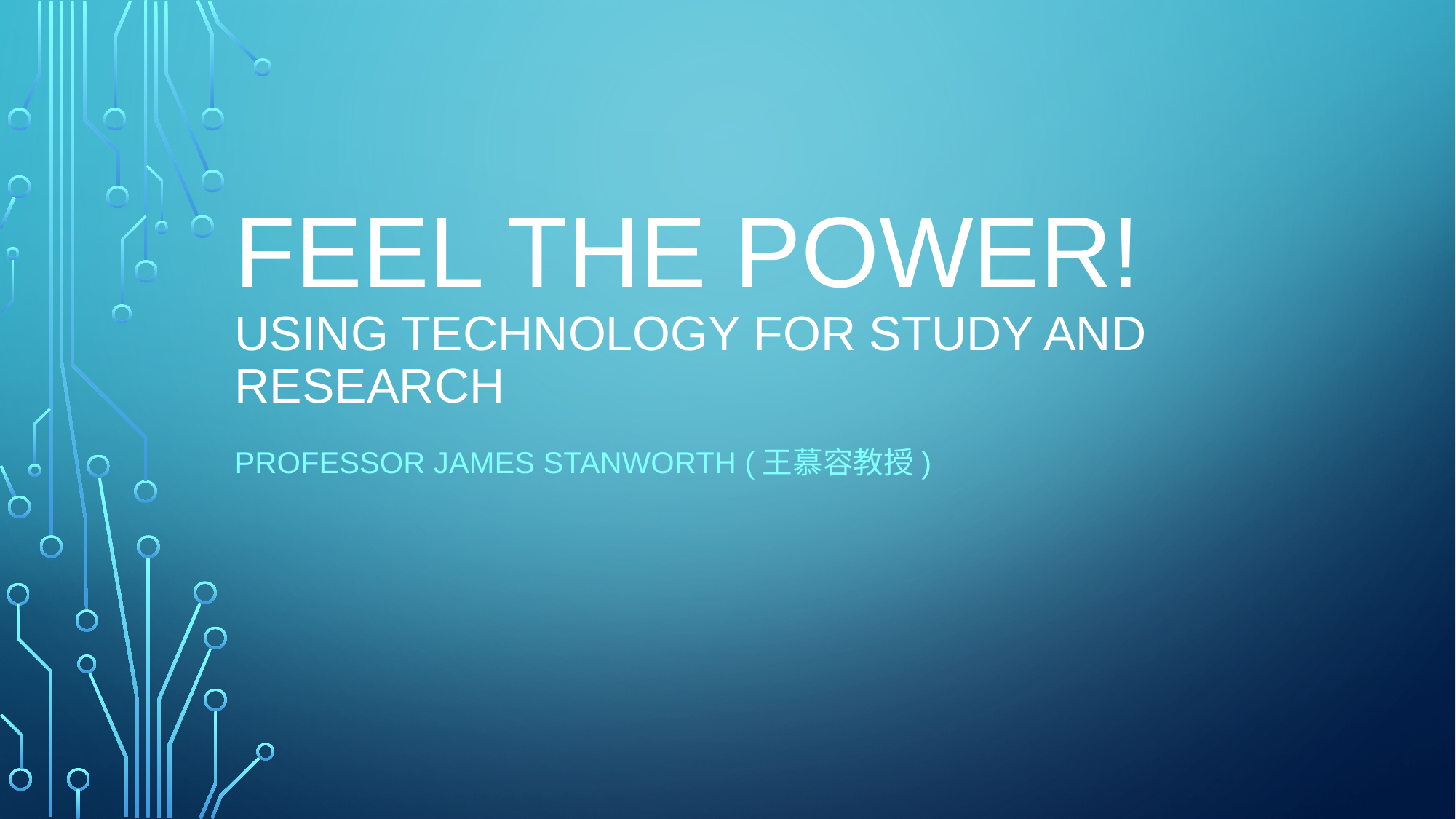

# Feel the power! Using technology for study and research
Professor James Stanworth (王慕容教授)